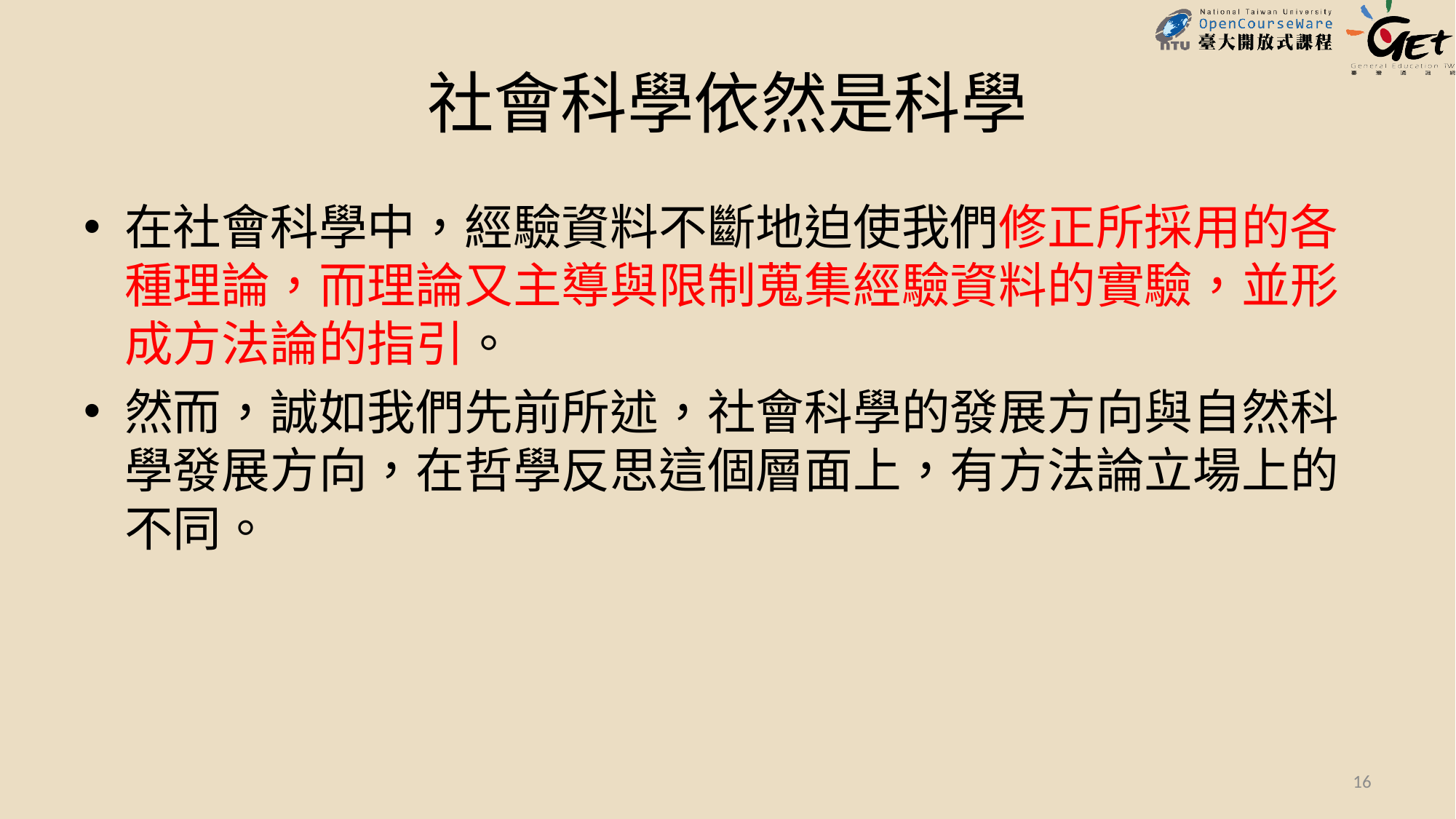

# 社會科學依然是科學
在社會科學中，經驗資料不斷地迫使我們修正所採用的各種理論，而理論又主導與限制蒐集經驗資料的實驗，並形成方法論的指引。
然而，誠如我們先前所述，社會科學的發展方向與自然科學發展方向，在哲學反思這個層面上，有方法論立場上的不同。
16